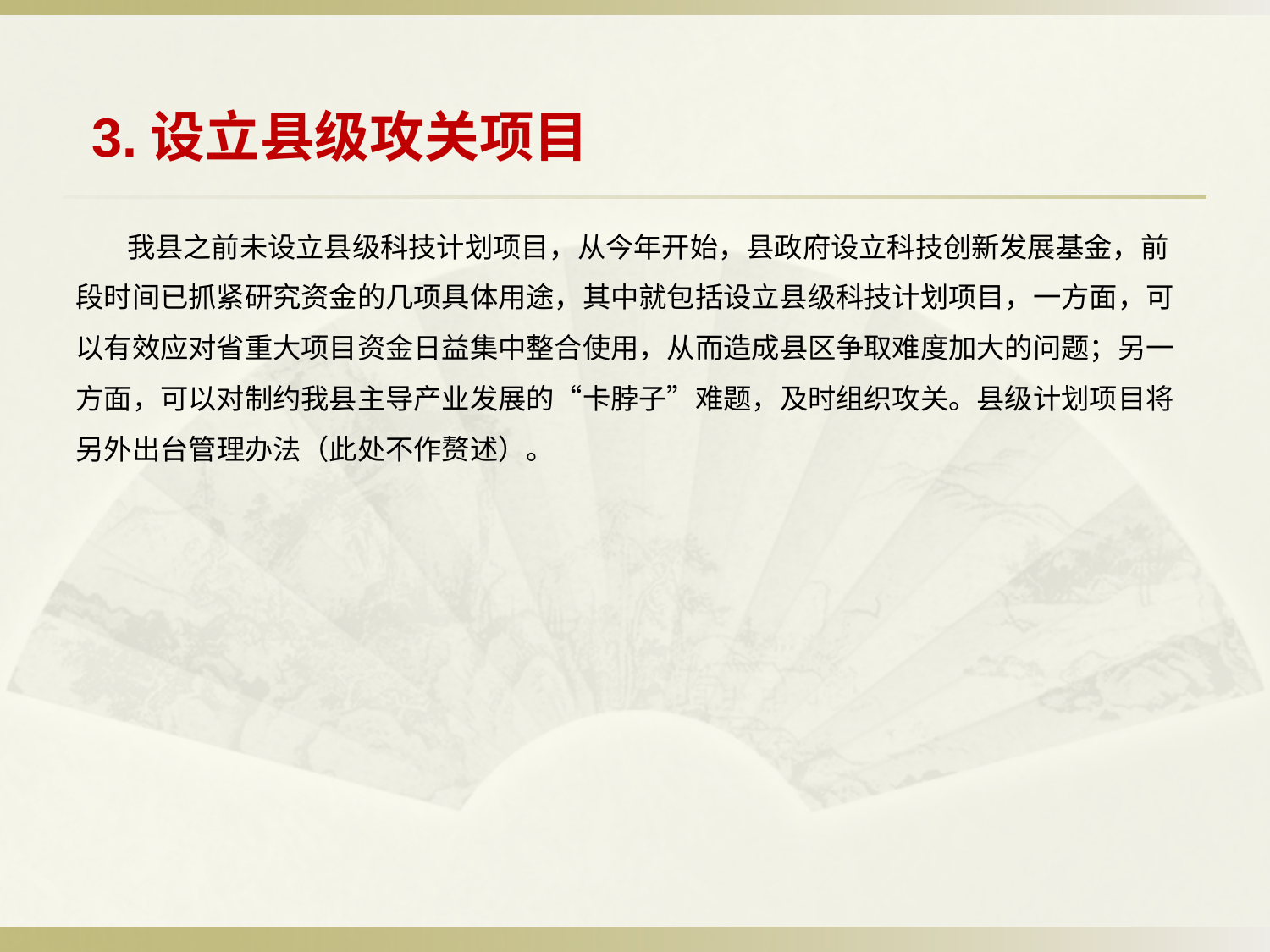

# 3.设立县级攻关项目
       我县之前未设立县级科技计划项目，从今年开始，县政府设立科技创新发展基金，前段时间已抓紧研究资金的几项具体用途，其中就包括设立县级科技计划项目，一方面，可以有效应对省重大项目资金日益集中整合使用，从而造成县区争取难度加大的问题；另一方面，可以对制约我县主导产业发展的“卡脖子”难题，及时组织攻关。县级计划项目将另外出台管理办法（此处不作赘述）。